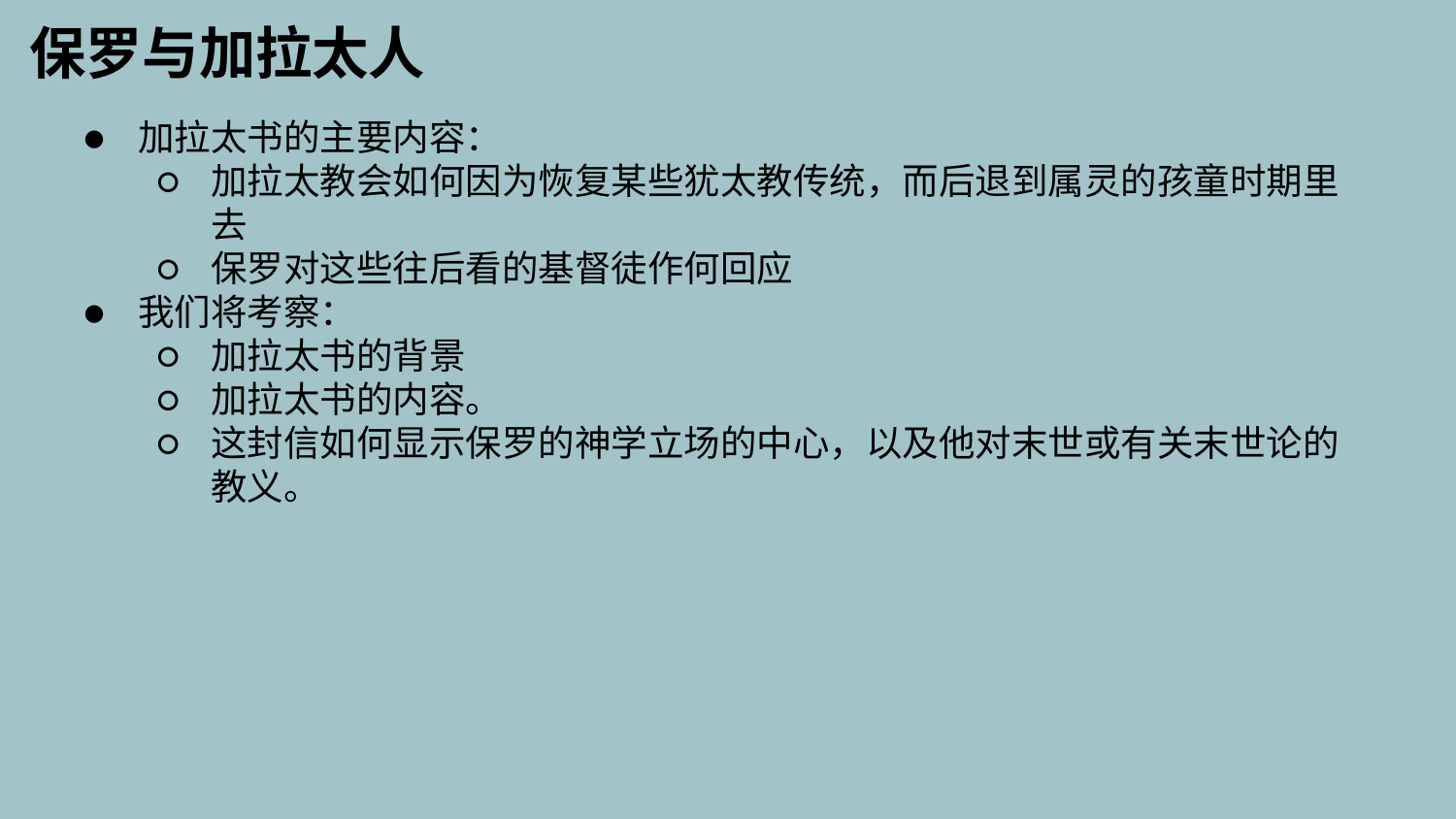

保罗与加拉太人
加拉太书的主要内容：
加拉太教会如何因为恢复某些犹太教传统，而后退到属灵的孩童时期里去
保罗对这些往后看的基督徒作何回应
我们将考察：
加拉太书的背景
加拉太书的内容。
这封信如何显示保罗的神学立场的中心，以及他对末世或有关末世论的教义。